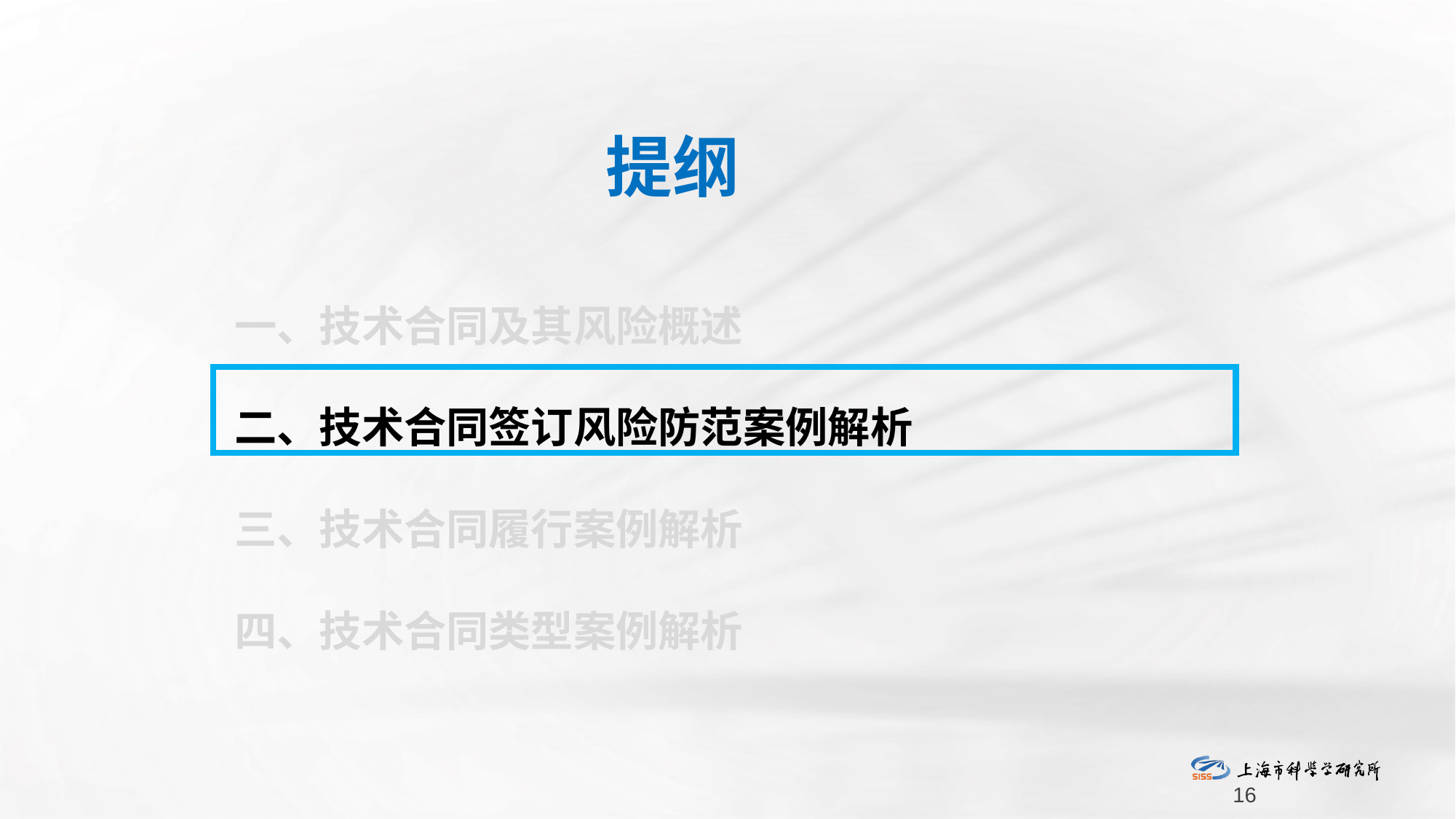

提纲
一、技术合同及其风险概述
二、技术合同签订风险防范案例解析
三、技术合同履行案例解析
四、技术合同类型案例解析

16